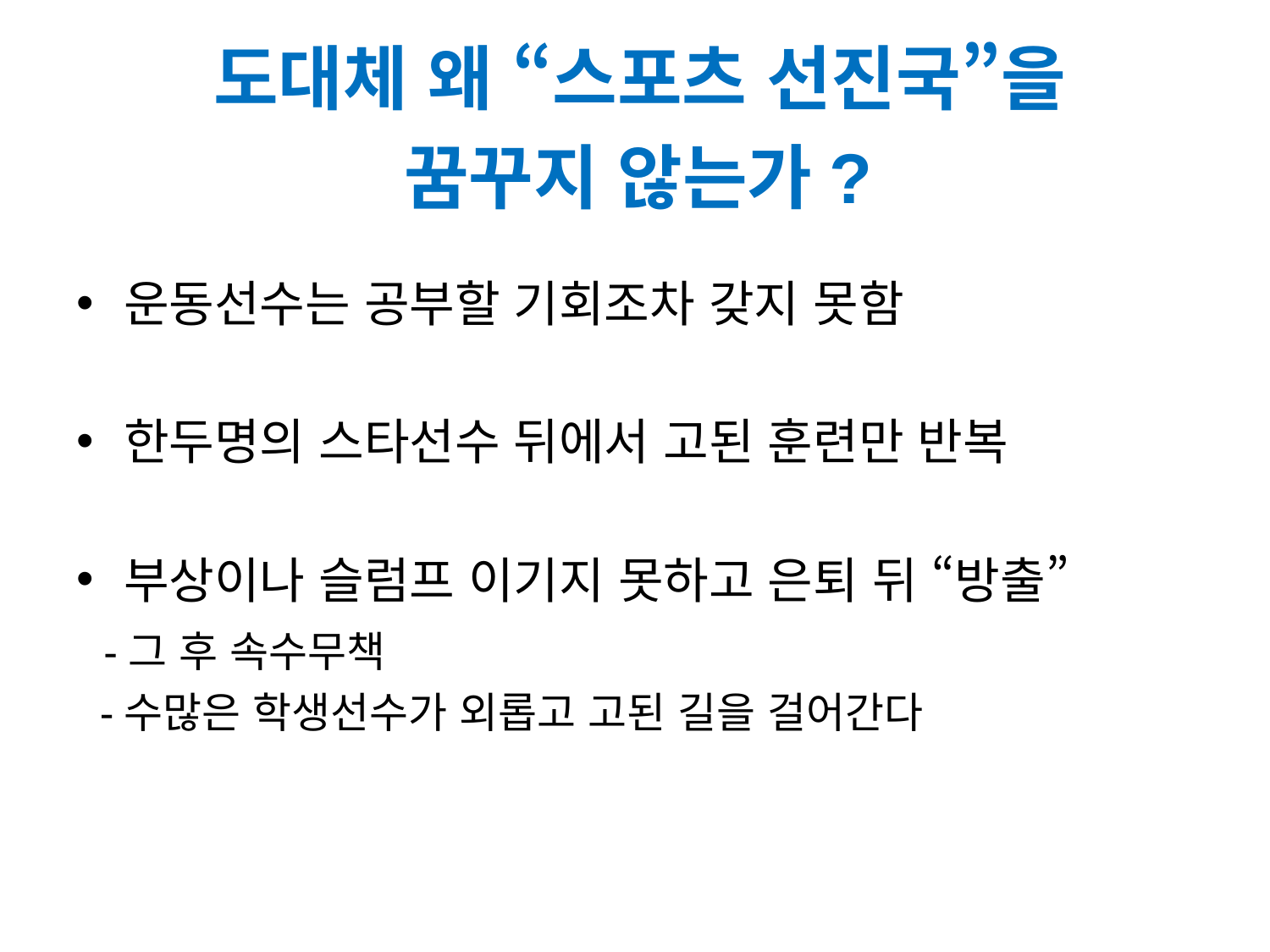

# 도대체 왜 “스포츠 선진국”을 꿈꾸지 않는가?
운동선수는 공부할 기회조차 갖지 못함

한두명의 스타선수 뒤에서 고된 훈련만 반복

부상이나 슬럼프 이기지 못하고 은퇴 뒤 “방출”
  -그 후 속수무책
  -수많은 학생선수가 외롭고 고된 길을 걸어간다